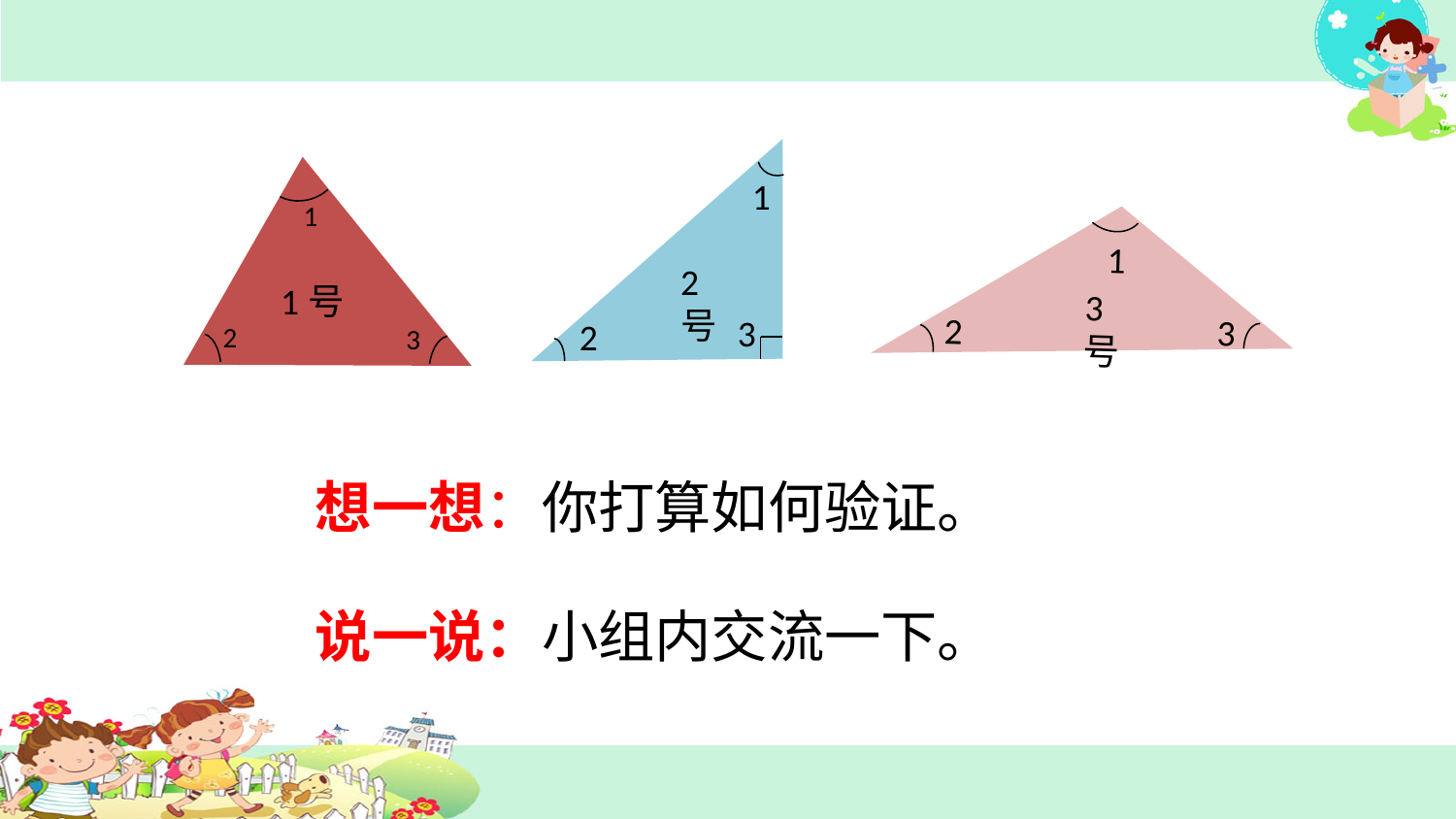

1
2号

3
2

1
1号
2
3

3
2
1
3号
想一想：你打算如何验证。
说一说：小组内交流一下。